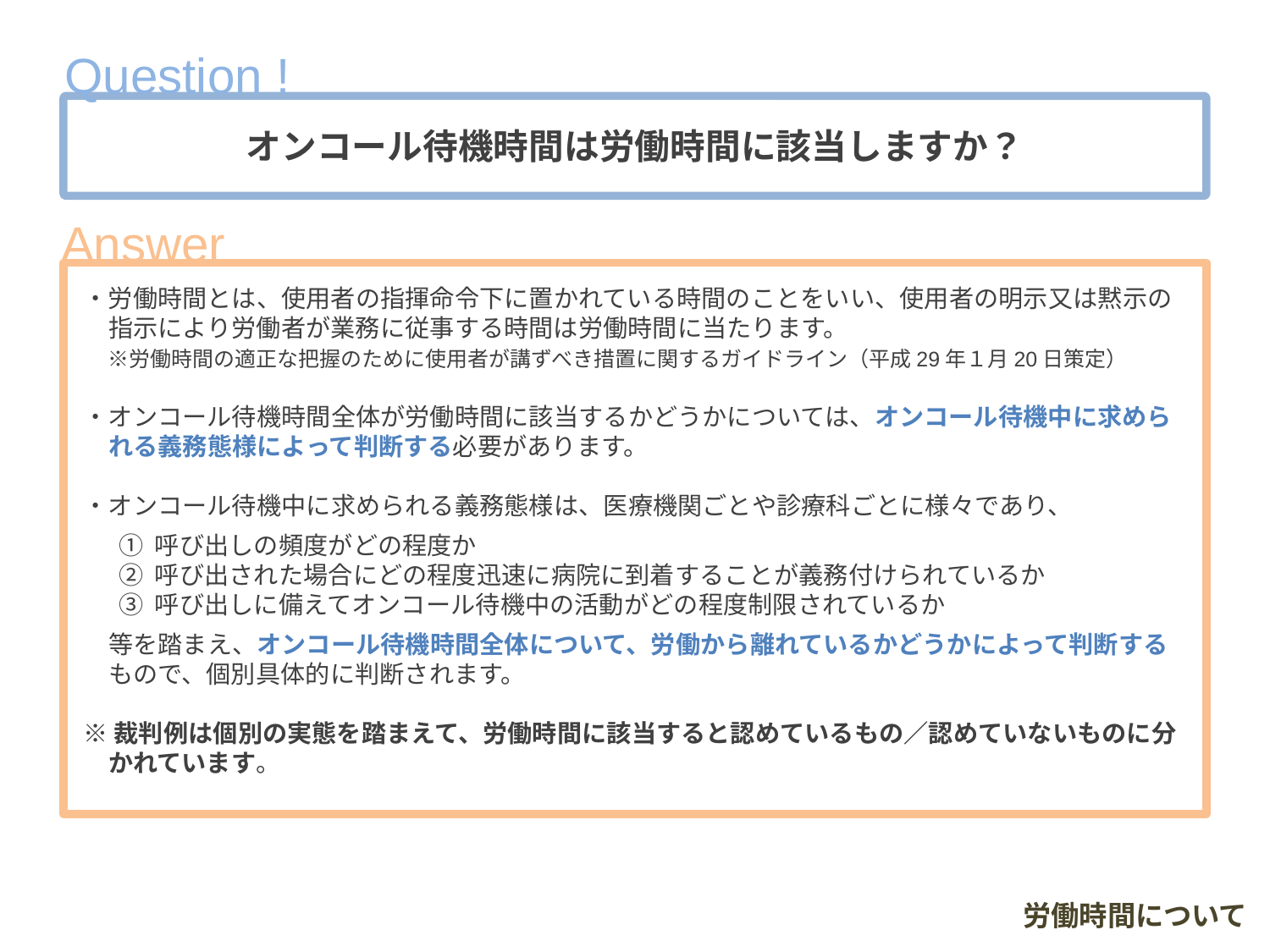

Question !
オンコール待機時間は労働時間に該当しますか？
Answer
・労働時間とは、使用者の指揮命令下に置かれている時間のことをいい、使用者の明示又は黙示の指示により労働者が業務に従事する時間は労働時間に当たります。
　※労働時間の適正な把握のために使用者が講ずべき措置に関するガイドライン（平成29年１月20日策定）

・オンコール待機時間全体が労働時間に該当するかどうかについては、オンコール待機中に求められる義務態様によって判断する必要があります。

・オンコール待機中に求められる義務態様は、医療機関ごとや診療科ごとに様々であり、
　  ①  呼び出しの頻度がどの程度か
　  ②  呼び出された場合にどの程度迅速に病院に到着することが義務付けられているか
　  ③  呼び出しに備えてオンコール待機中の活動がどの程度制限されているか
等を踏まえ、オンコール待機時間全体について、労働から離れているかどうかによって判断するもので、個別具体的に判断されます。

※裁判例は個別の実態を踏まえて、労働時間に該当すると認めているもの／認めていないものに分かれています。
労働時間について